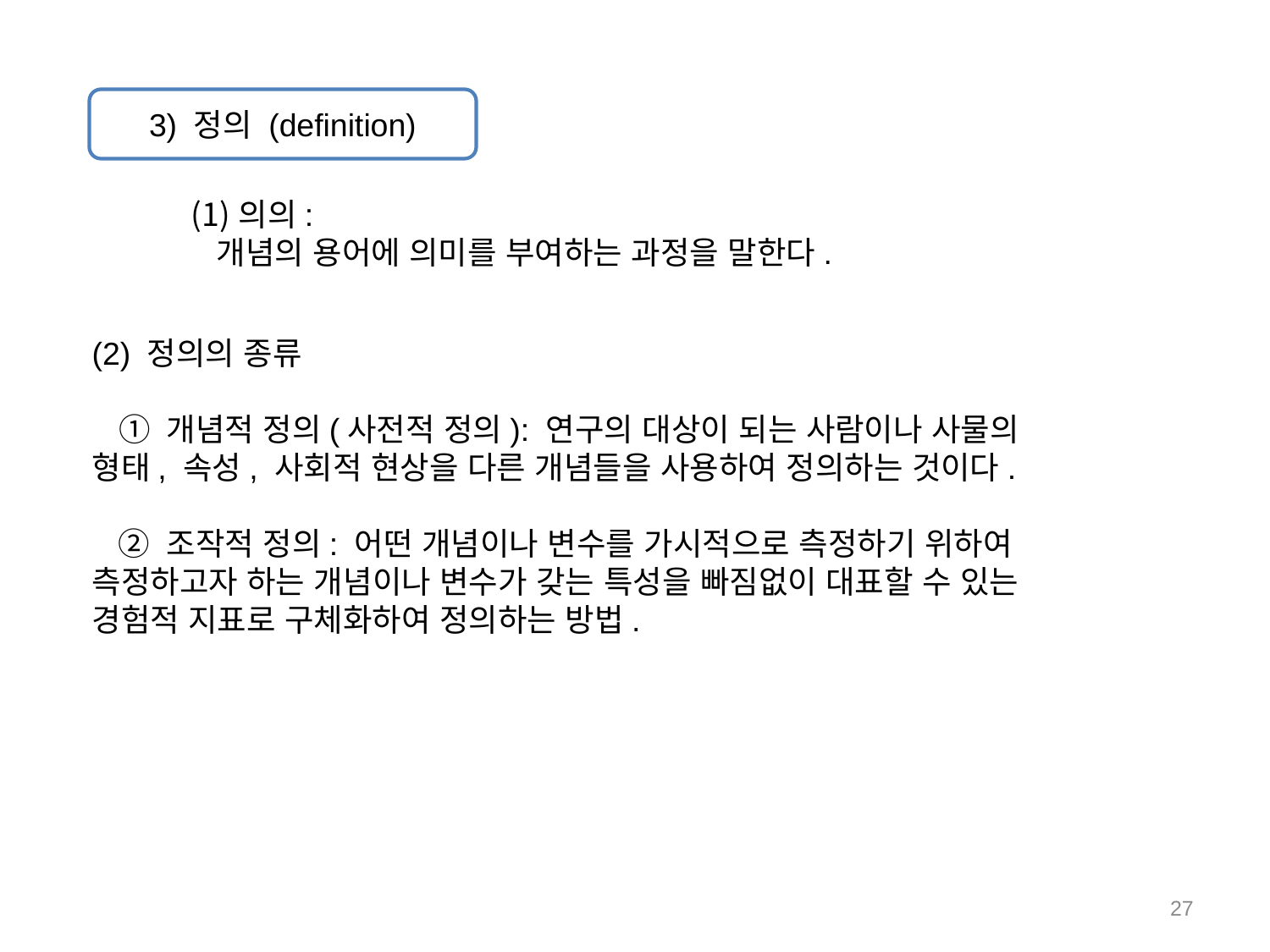

3) 정의 (definition)
의의:
  개념의 용어에 의미를 부여하는 과정을 말한다.
(2) 정의의 종류

   ① 개념적 정의(사전적 정의): 연구의 대상이 되는 사람이나 사물의 형태, 속성, 사회적 현상을 다른 개념들을 사용하여 정의하는 것이다.

   ② 조작적 정의: 어떤 개념이나 변수를 가시적으로 측정하기 위하여 측정하고자 하는 개념이나 변수가 갖는 특성을 빠짐없이 대표할 수 있는 경험적 지표로 구체화하여 정의하는 방법.
27